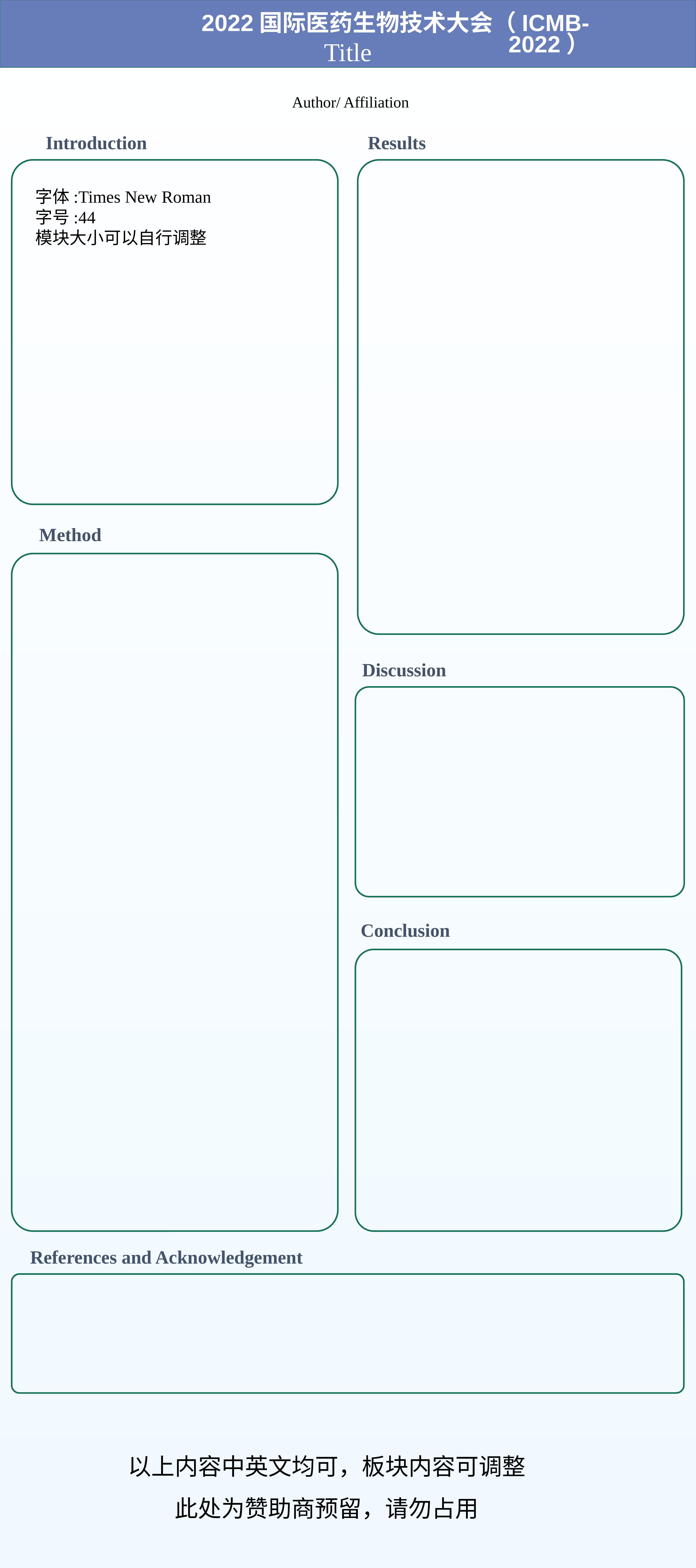

2022国际医药生物技术大会（ICMB-2022）
Title

   Author/ Affiliation
Introduction
Results

字体:Times New Roman
字号:44
模块大小可以自行调整
Method

Discussion

Conclusion

References and Acknowledgement

以上内容中英文均可，板块内容可调整
此处为赞助商预留，请勿占用